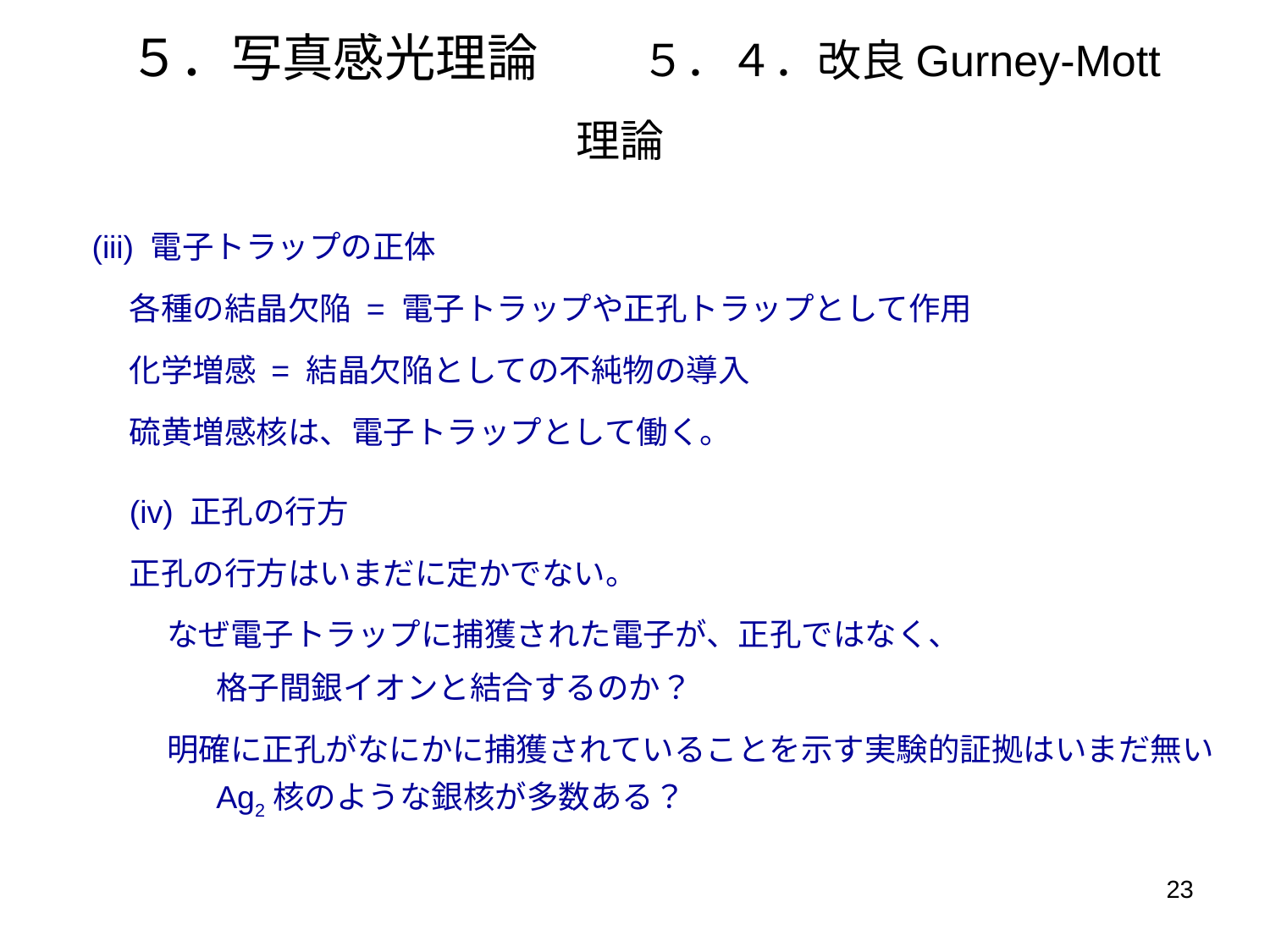

# ５．写真感光理論　　５．４．改良Gurney-Mott理論
(iii) 電子トラップの正体
各種の結晶欠陥 = 電子トラップや正孔トラップとして作用
化学増感 = 結晶欠陥としての不純物の導入
硫黄増感核は、電子トラップとして働く。
(iv) 正孔の行方
正孔の行方はいまだに定かでない。
なぜ電子トラップに捕獲された電子が、正孔ではなく、
格子間銀イオンと結合するのか？
明確に正孔がなにかに捕獲されていることを示す実験的証拠はいまだ無い
Ag2核のような銀核が多数ある？

23